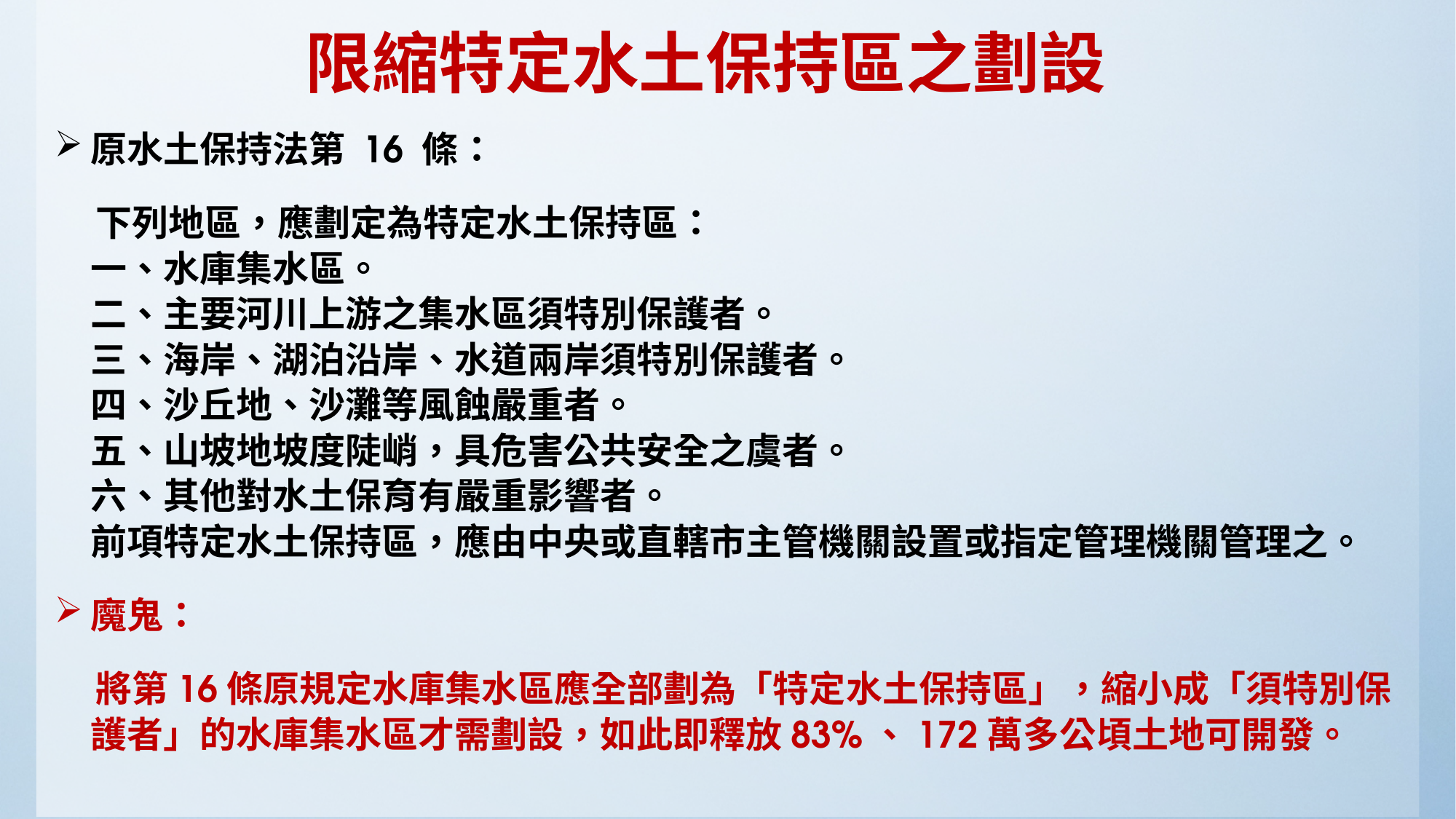

# 限縮特定水土保持區之劃設
原水土保持法第 16 條：
    下列地區，應劃定為特定水土保持區：
一、水庫集水區。
二、主要河川上游之集水區須特別保護者。
三、海岸、湖泊沿岸、水道兩岸須特別保護者。
四、沙丘地、沙灘等風蝕嚴重者。
五、山坡地坡度陡峭，具危害公共安全之虞者。
六、其他對水土保育有嚴重影響者。
前項特定水土保持區，應由中央或直轄市主管機關設置或指定管理機關管理之。
魔鬼：
    將第16條原規定水庫集水區應全部劃為「特定水土保持區」，縮小成「須特別保護者」的水庫集水區才需劃設，如此即釋放83%、172萬多公頃土地可開發。